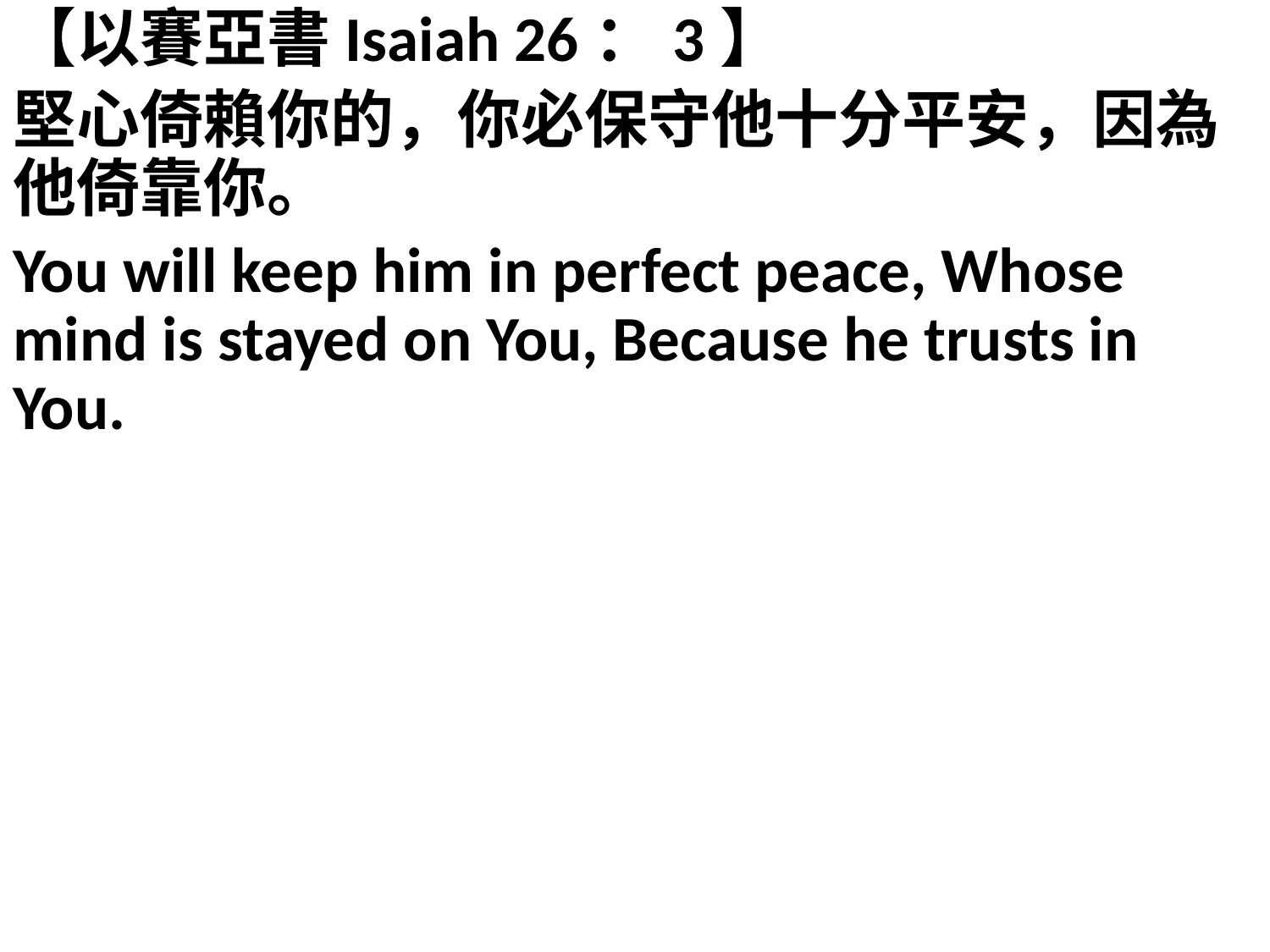

【以賽亞書Isaiah 26：3】
堅心倚賴你的，你必保守他十分平安，因為他倚靠你。
You will keep him in perfect peace, Whose mind is stayed on You, Because he trusts in You.